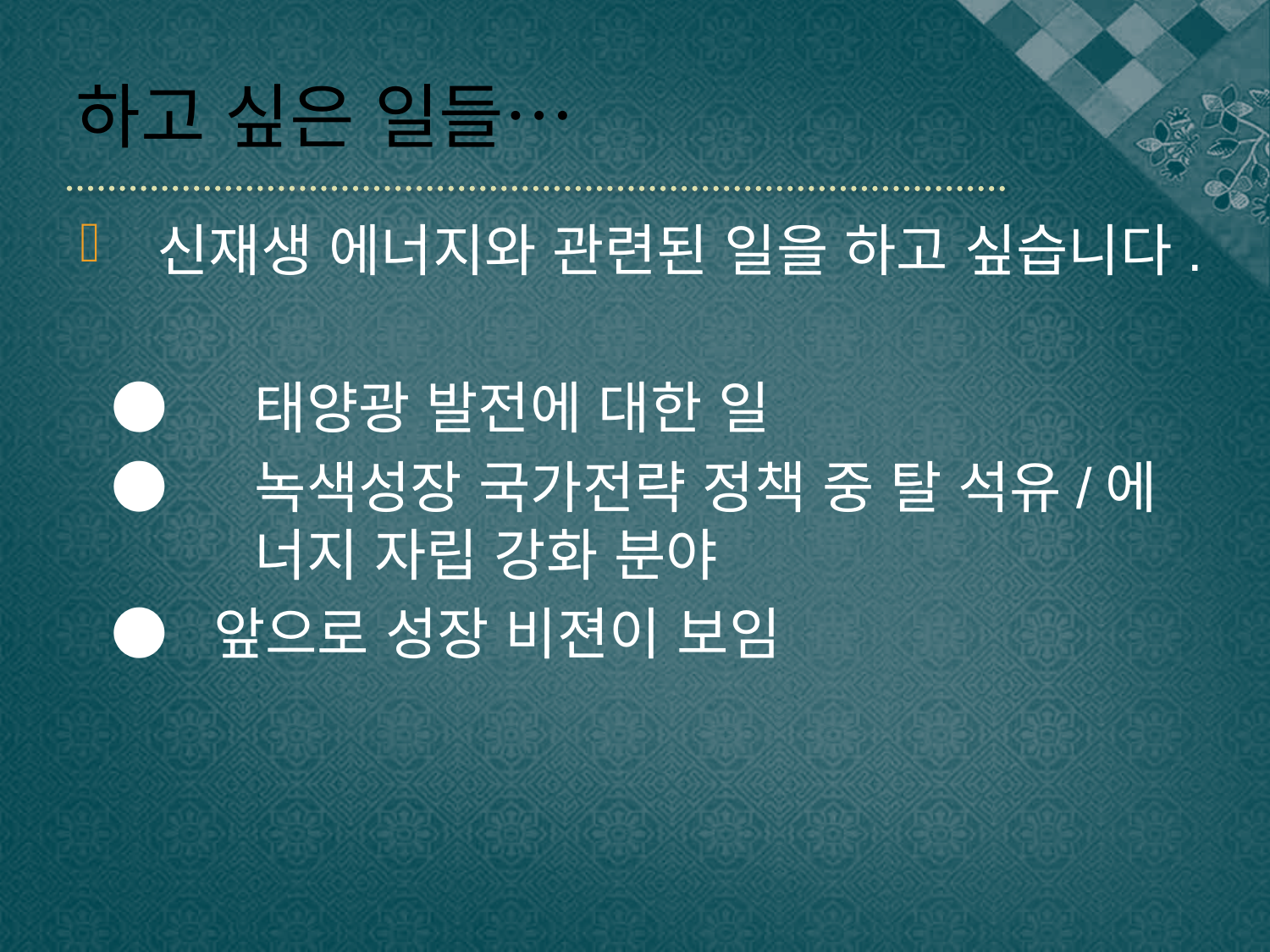

# 하고 싶은 일들…
 신재생 에너지와 관련된 일을 하고 싶습니다.

  ● 	태양광 발전에 대한 일
  ● 	녹색성장 국가전략 정책 중 탈 석유/에	너지 자립 강화 분야
  ●  앞으로 성장 비젼이 보임